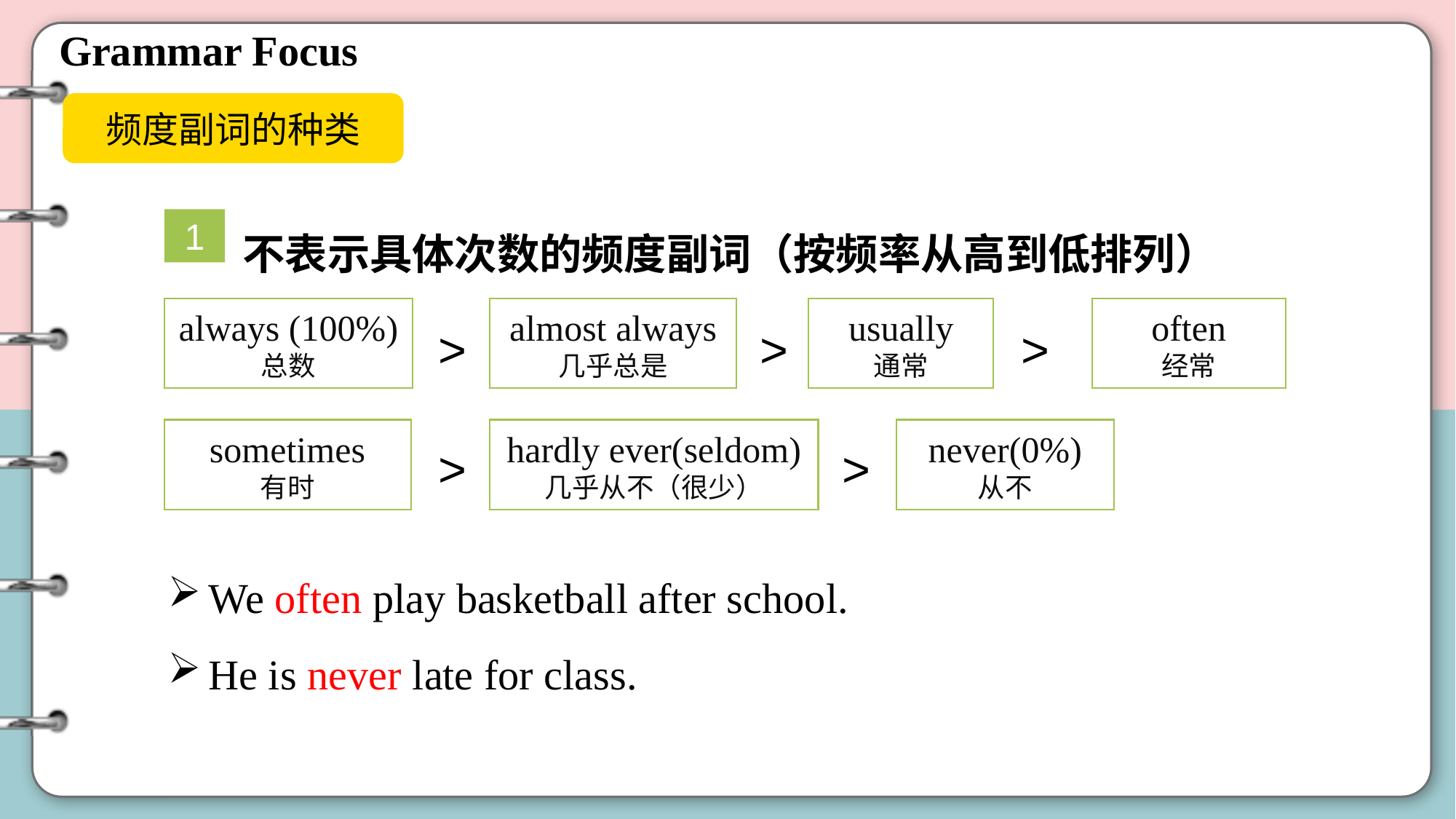

Grammar Focus
频度副词的种类
不表示具体次数的频度副词（按频率从高到低排列）
1
always (100%)
总数
almost always
几乎总是
usually
通常
often
经常
>
>
>
sometimes
有时
hardly ever(seldom)
几乎从不（很少）
never(0%)
从不
>
>
We often play basketball after school.
He is never late for class.